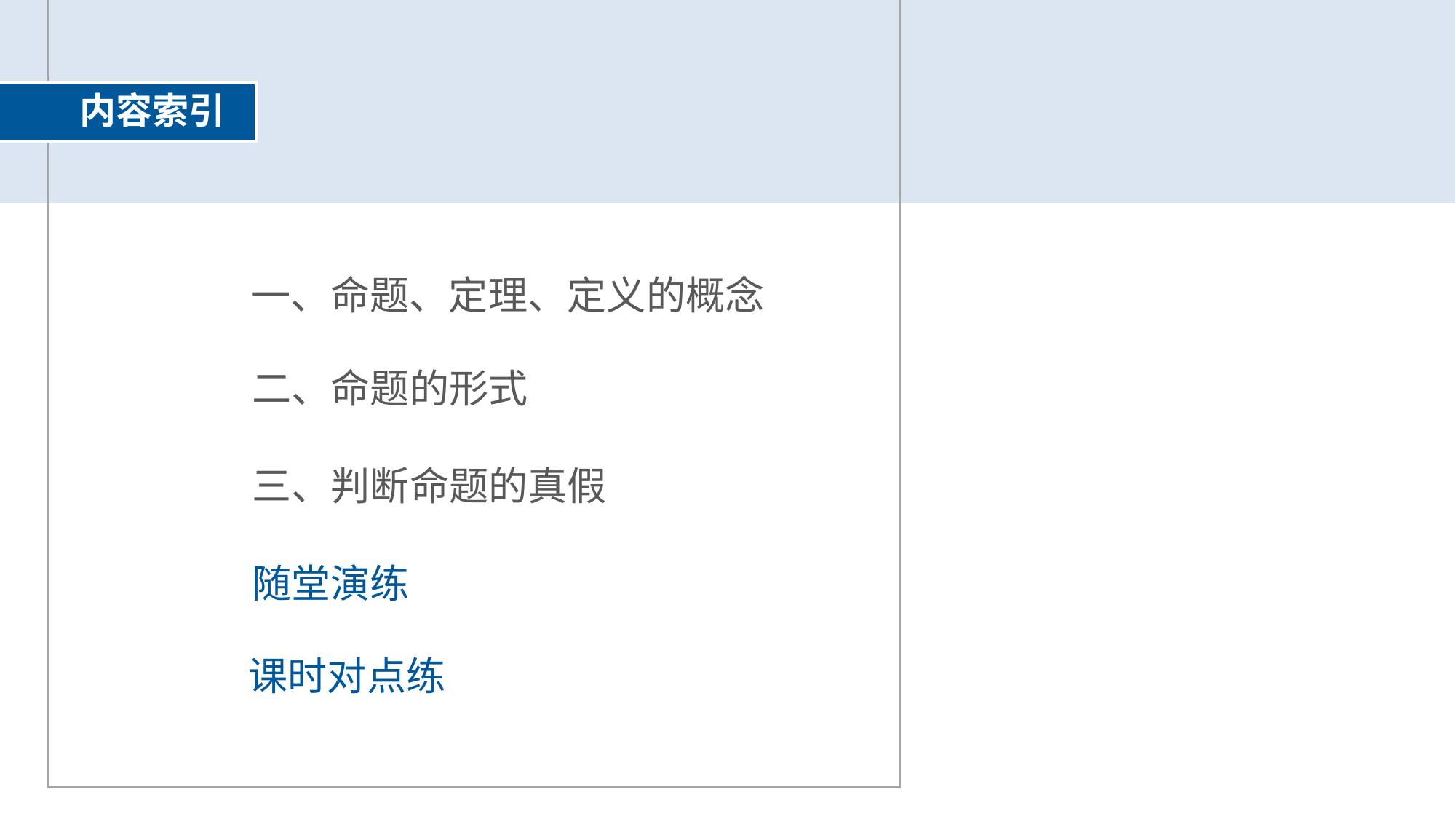

内容索引

一、命题、定理、定义的概念
二、命题的形式
三、判断命题的真假
随堂演练
课时对点练